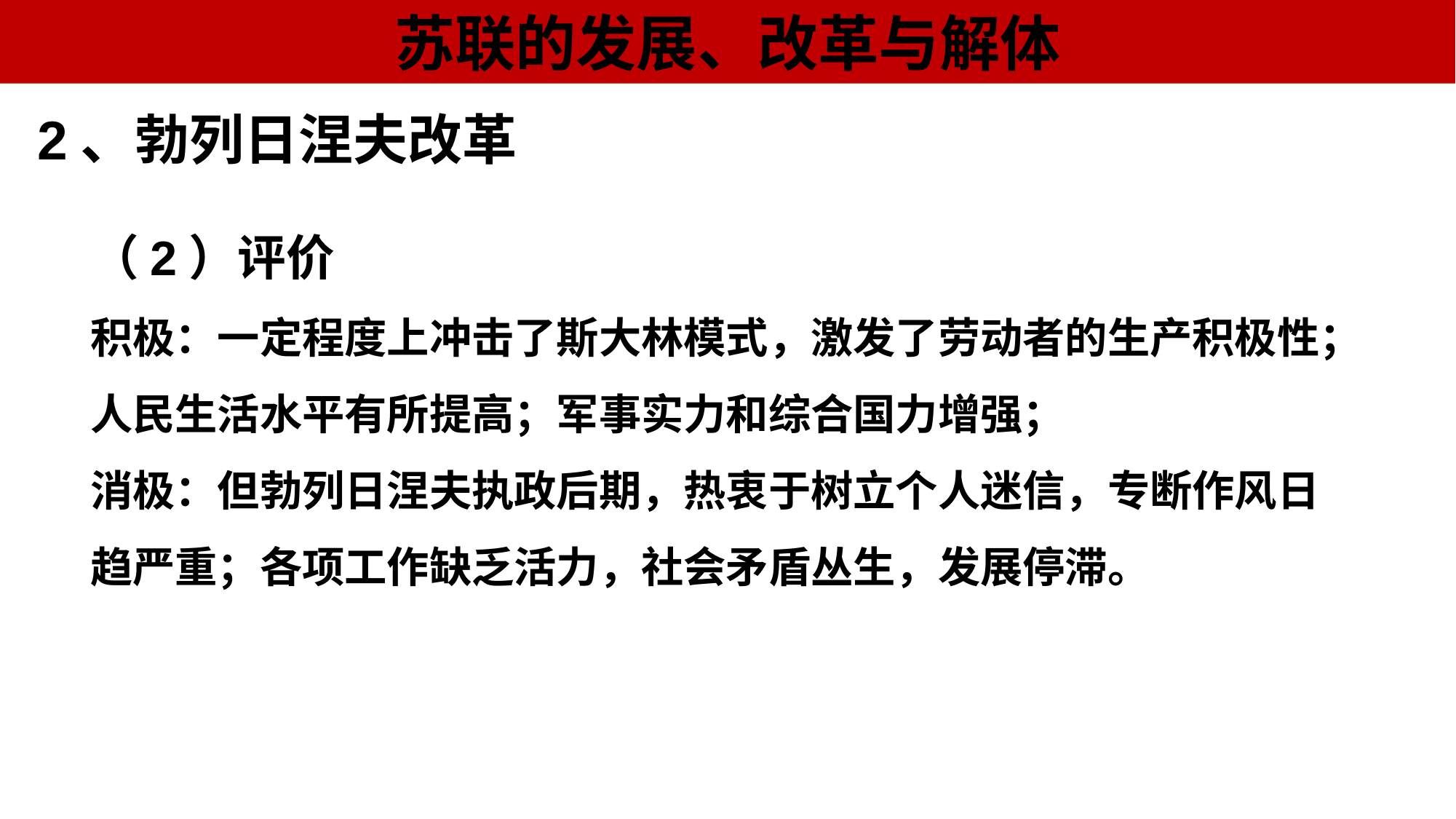

苏联的发展、改革与解体
2、勃列日涅夫改革
（2）评价
积极：一定程度上冲击了斯大林模式，激发了劳动者的生产积极性；人民生活水平有所提高；军事实力和综合国力增强；
消极：但勃列日涅夫执政后期，热衷于树立个人迷信，专断作风日趋严重；各项工作缺乏活力，社会矛盾丛生，发展停滞。